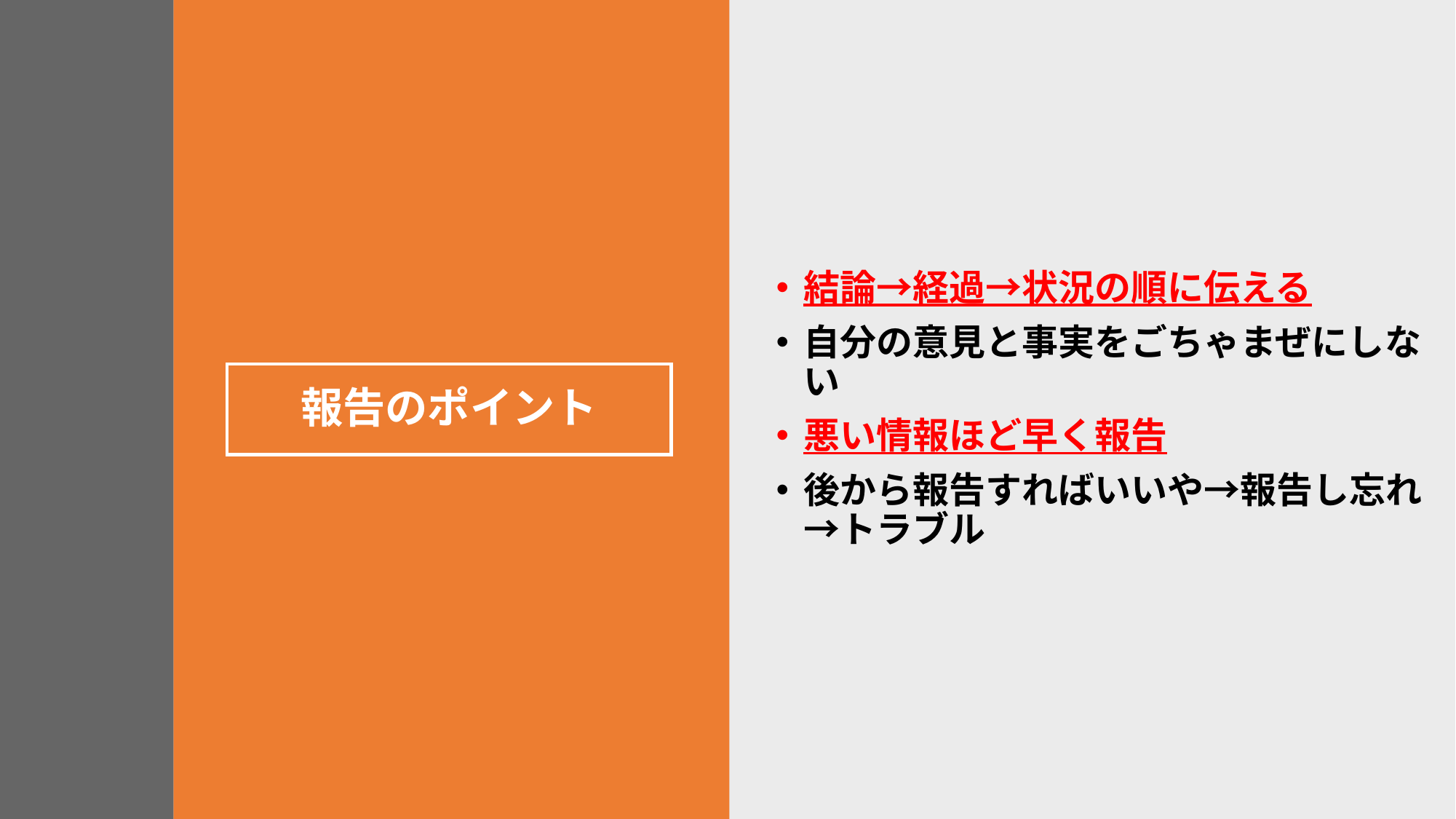

結論→経過→状況の順に伝える
自分の意見と事実をごちゃまぜにしない
悪い情報ほど早く報告
後から報告すればいいや→報告し忘れ→トラブル

報告のポイント